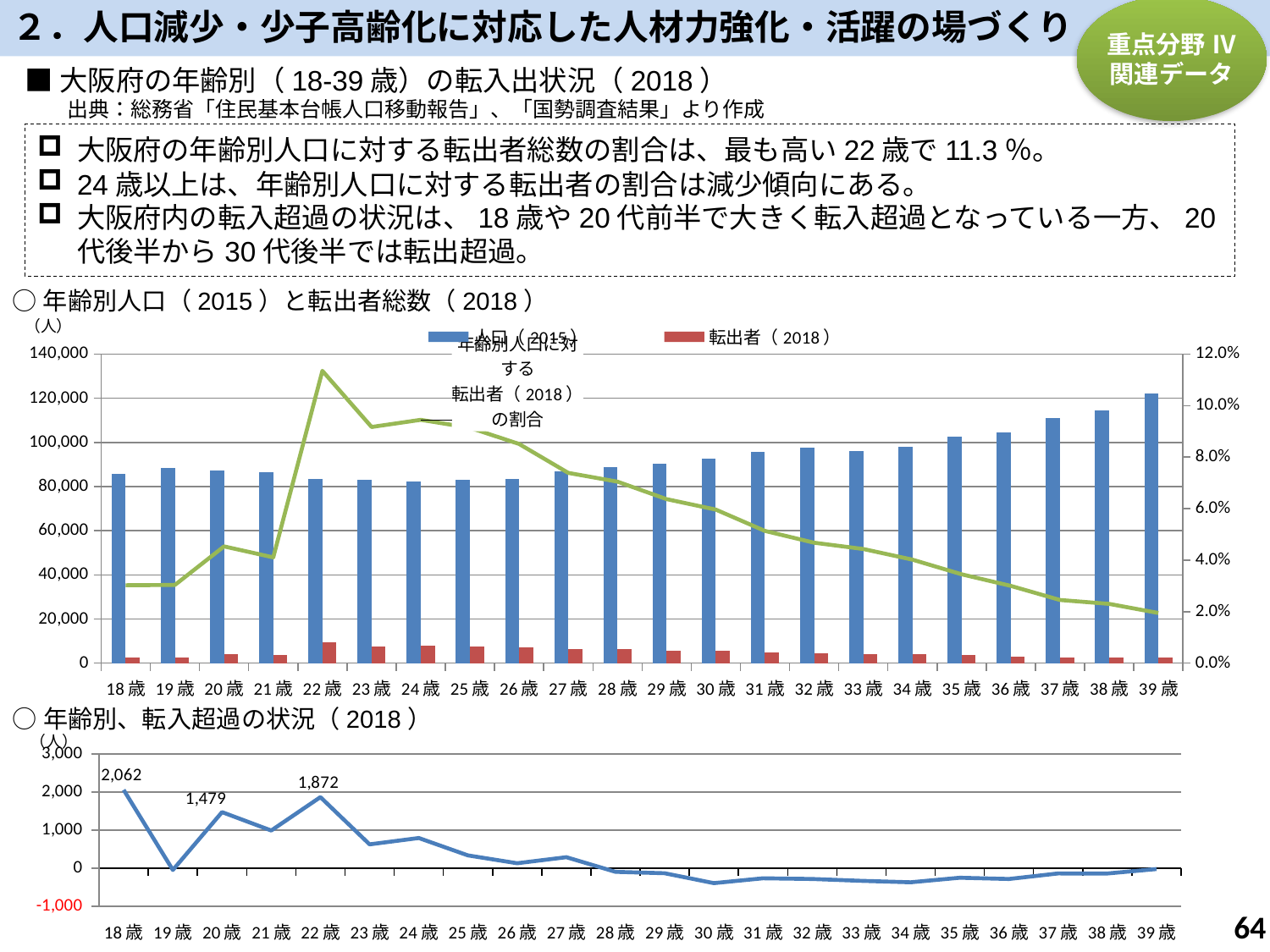

２．人口減少・少子高齢化に対応した人材力強化・活躍の場づくり
重点分野 Ⅳ
関連データ
■大阪府の年齢別（18-39歳）の転入出状況（2018）
　　出典：総務省「住民基本台帳人口移動報告」、「国勢調査結果」より作成
大阪府の年齢別人口に対する転出者総数の割合は、最も高い22歳で11.3％。
24歳以上は、年齢別人口に対する転出者の割合は減少傾向にある。
大阪府内の転入超過の状況は、18歳や20代前半で大きく転入超過となっている一方、20代後半から30代後半では転出超過。
○年齢別人口（2015）と転出者総数（2018）

### Chart

| Category | 人口（2015） | 転出者（2018） | 年齢別人口に占める転出者の割合 |
|---|---|---|---|
| 18歳 | 85600.0 | 2590.0 | 0.03025700934579439 |
| 19歳 | 88308.0 | 2682.0 | 0.03037097431716266 |
| 20歳 | 87287.0 | 3956.0 | 0.04532175467137145 |
| 21歳 | 86469.0 | 3552.0 | 0.0410783055198973 |
| 22歳 | 83283.0 | 9452.0 | 0.11349254949989794 |
| 23歳 | 83189.0 | 7629.0 | 0.09170683624036832 |
| 24歳 | 82350.0 | 7780.0 | 0.09447480267152399 |
| 25歳 | 82936.0 | 7580.0 | 0.09139577505546445 |
| 26歳 | 83640.0 | 7118.0 | 0.08510282161645145 |
| 27歳 | 87058.0 | 6432.0 | 0.07388177996278343 |
| 28歳 | 88947.0 | 6270.0 | 0.0704914162366353 |
| 29歳 | 90357.0 | 5755.0 | 0.06369180030324159 |
| 30歳 | 92467.0 | 5513.0 | 0.059621270291022745 |
| 31歳 | 95799.0 | 4919.0 | 0.05134709130575476 |
| 32歳 | 97439.0 | 4556.0 | 0.04675745851250526 |
| 33歳 | 96191.0 | 4263.0 | 0.04431807549562849 |
| 34歳 | 97886.0 | 3933.0 | 0.04017939235437141 |
| 35歳 | 102663.0 | 3542.0 | 0.034501232186863816 |
| 36歳 | 104626.0 | 3139.0 | 0.030002102727811442 |
| 37歳 | 110933.0 | 2721.0 | 0.02452831889518899 |
| 38歳 | 114499.0 | 2635.0 | 0.02301330142621333 |
| 39歳 | 121975.0 | 2377.0 | 0.019487599918015987 |
（人）
○年齢別、転入超過の状況（2018）
（人）

### Chart

| Category | 転入超過（2018） |
|---|---|
| 18歳 | 2062.0 |
| 19歳 | -42.0 |
| 20歳 | 1479.0 |
| 21歳 | 996.0 |
| 22歳 | 1872.0 |
| 23歳 | 632.0 |
| 24歳 | 799.0 |
| 25歳 | 340.0 |
| 26歳 | 134.0 |
| 27歳 | 293.0 |
| 28歳 | -91.0 |
| 29歳 | -128.0 |
| 30歳 | -388.0 |
| 31歳 | -261.0 |
| 32歳 | -279.0 |
| 33歳 | -328.0 |
| 34歳 | -366.0 |
| 35歳 | -246.0 |
| 36歳 | -279.0 |
| 37歳 | -133.0 |
| 38歳 | -134.0 |
| 39歳 | -18.0 |
64